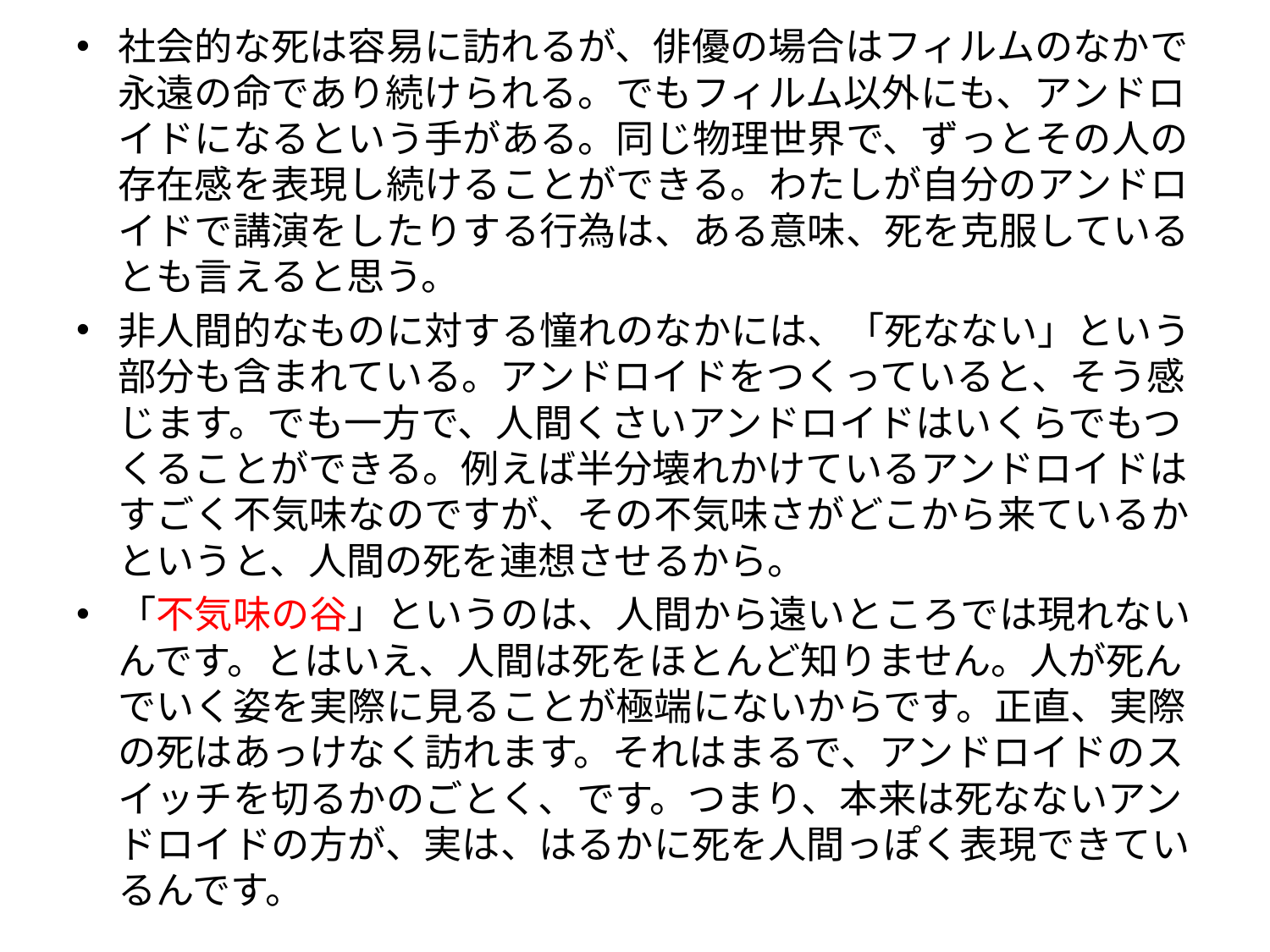

社会的な死は容易に訪れるが、俳優の場合はフィルムのなかで永遠の命であり続けられる。でもフィルム以外にも、アンドロイドになるという手がある。同じ物理世界で、ずっとその人の存在感を表現し続けることができる。わたしが自分のアンドロイドで講演をしたりする行為は、ある意味、死を克服しているとも言えると思う。
非人間的なものに対する憧れのなかには、「死なない」という部分も含まれている。アンドロイドをつくっていると、そう感じます。でも一方で、人間くさいアンドロイドはいくらでもつくることができる。例えば半分壊れかけているアンドロイドはすごく不気味なのですが、その不気味さがどこから来ているかというと、人間の死を連想させるから。
「不気味の谷」というのは、人間から遠いところでは現れないんです。とはいえ、人間は死をほとんど知りません。人が死んでいく姿を実際に見ることが極端にないからです。正直、実際の死はあっけなく訪れます。それはまるで、アンドロイドのスイッチを切るかのごとく、です。つまり、本来は死なないアンドロイドの方が、実は、はるかに死を人間っぽく表現できているんです。